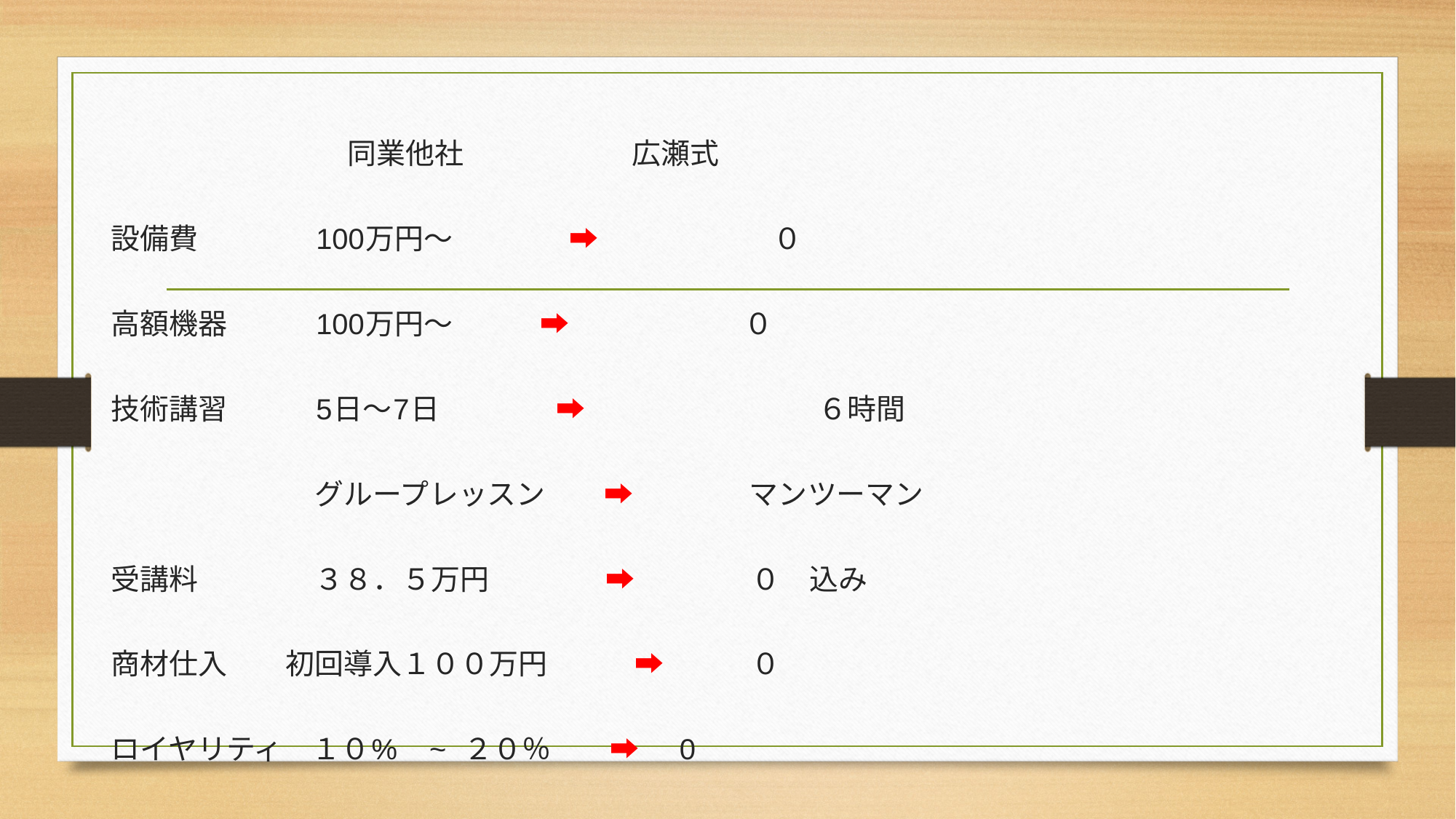

#
　　　　　　　     同業他社　　　　        広瀬式

設備費　　　　100万円～　　　　➡　　　　　　０

高額機器　　　100万円～　　　➡　　　　　　０

技術講習　　　5日～7日　　　　➡　　　　　　　　６時間

　　　　　　　グループレッスン　　➡　　　　マンツーマン

受講料　　　　３８．５万円　　　　➡　　　　０　込み

商材仕入　　初回導入１００万円　　　➡　　　０

ロイヤリティ　１０%　~  ２０％         ➡      0